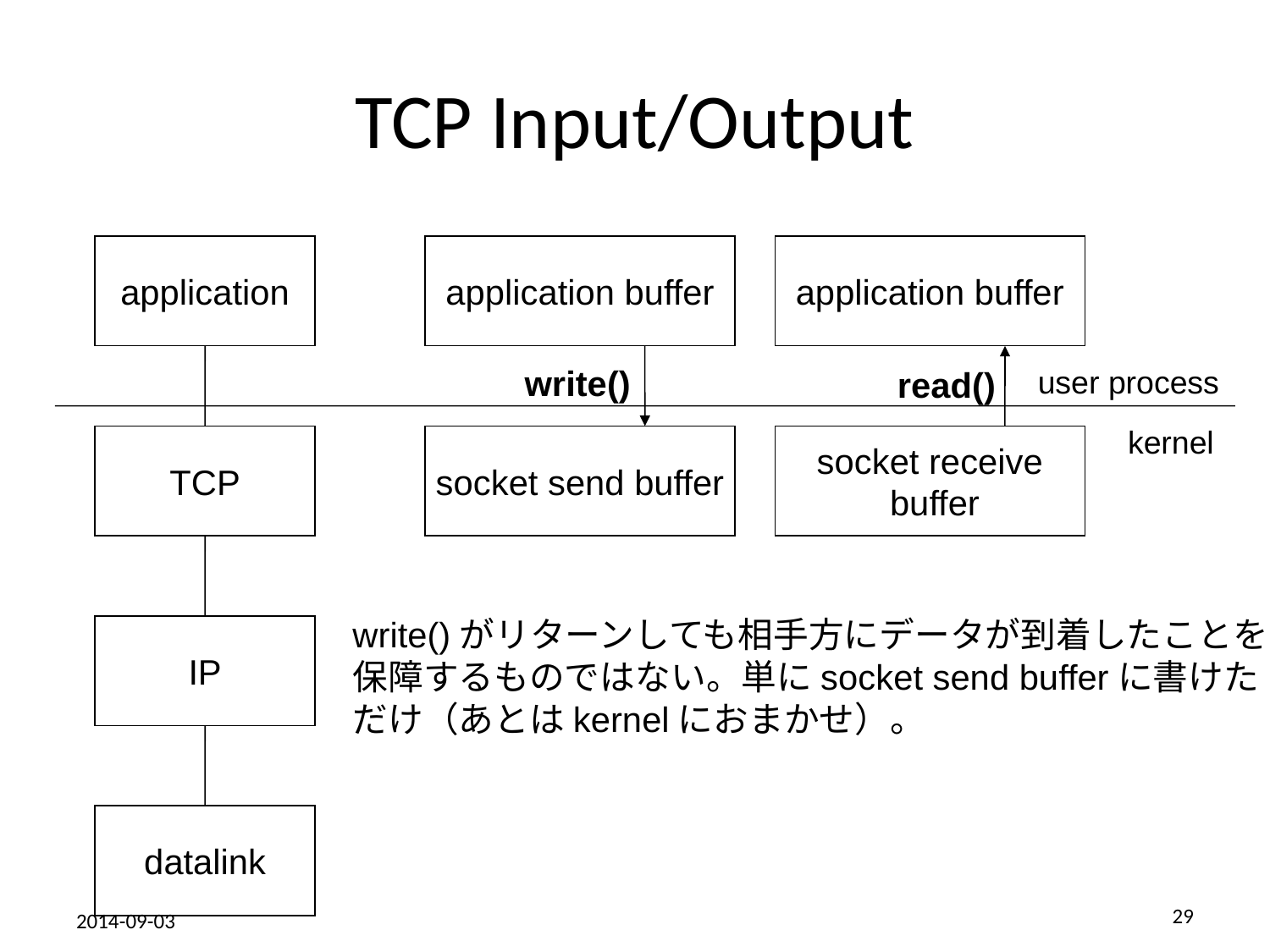

# TCP Input/Output
application
application buffer
application buffer

write()
read()
user process

kernel
TCP
socket send buffer
socket receive
 buffer

write()がリターンしても相手方にデータが到着したことを
保障するものではない。単にsocket send bufferに書けた
だけ（あとはkernelにおまかせ）。
IP

datalink
29
2014-09-03